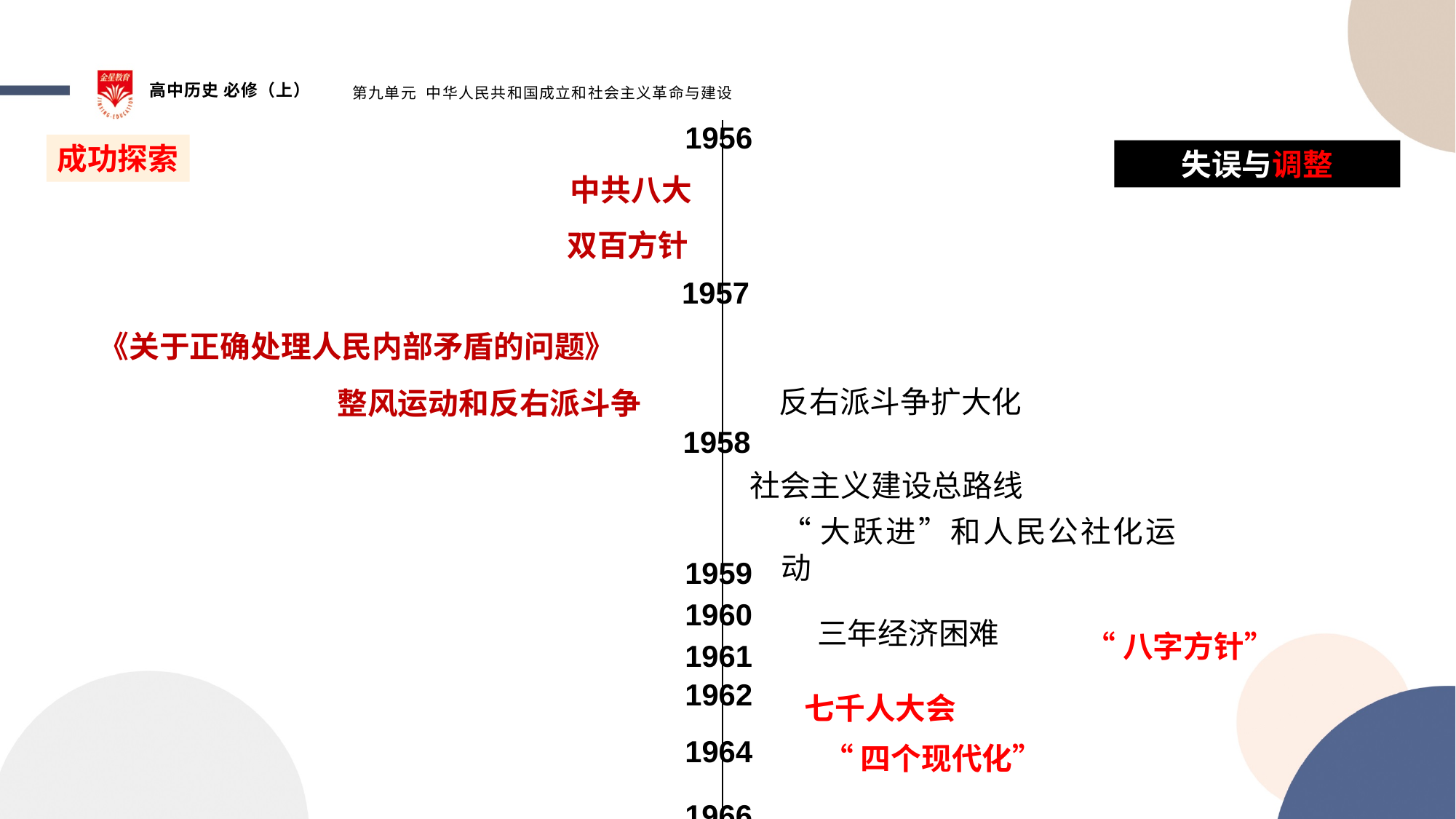

高中历史 必修（上）

第九单元  中华人民共和国成立和社会主义革命与建设
1956
成功探索
失误与调整
中共八大
双百方针
1957
《关于正确处理人民内部矛盾的问题》
反右派斗争扩大化
整风运动和反右派斗争
1958
社会主义建设总路线
“大跃进”和人民公社化运动
1959
1960
1961
三年经济困难
“八字方针”
1962
七千人大会
1964
“四个现代化”
1966